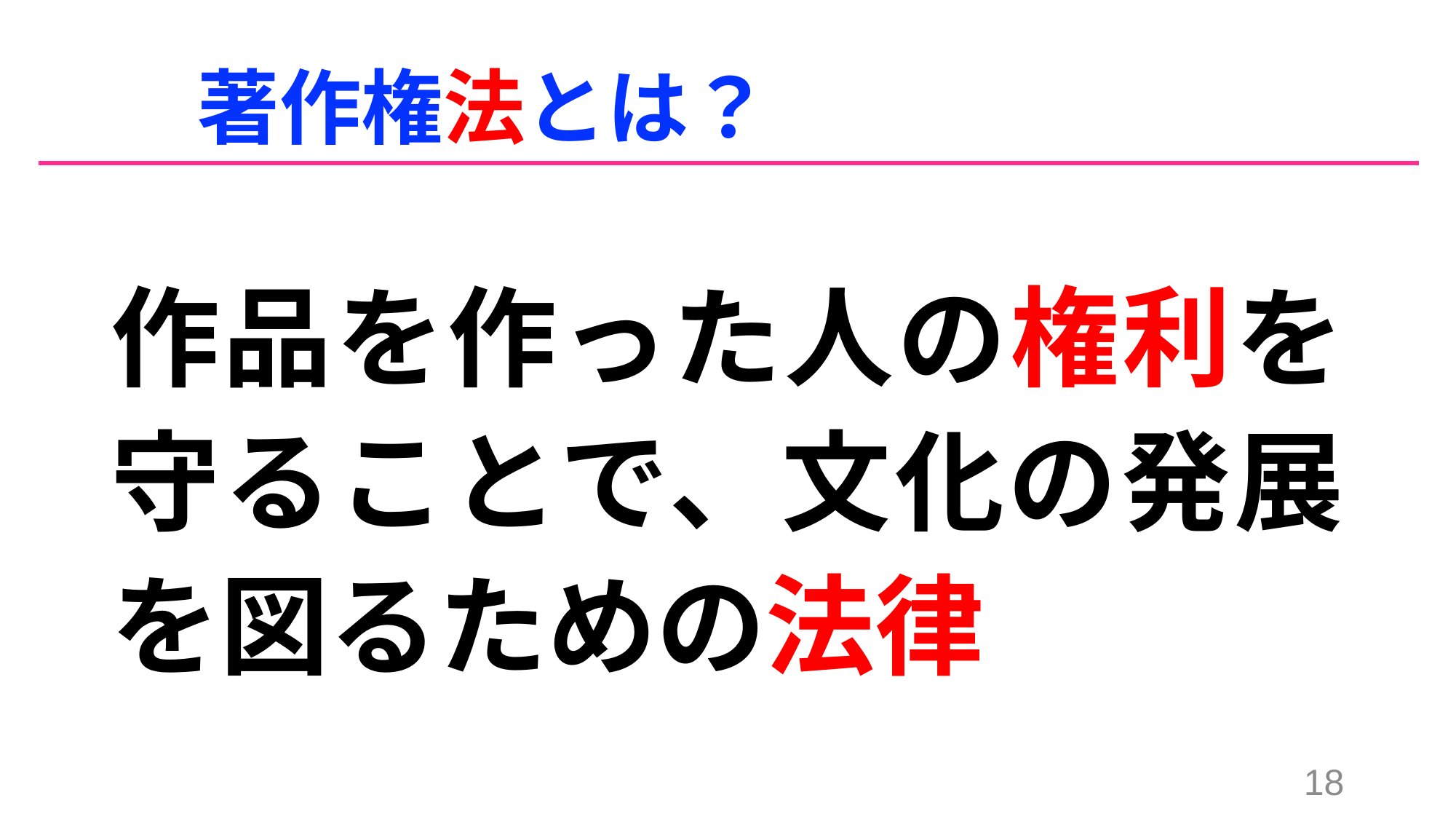

# 著作権法とは？
作品を作った人の権利を守ることで、文化の発展を図るための法律
18